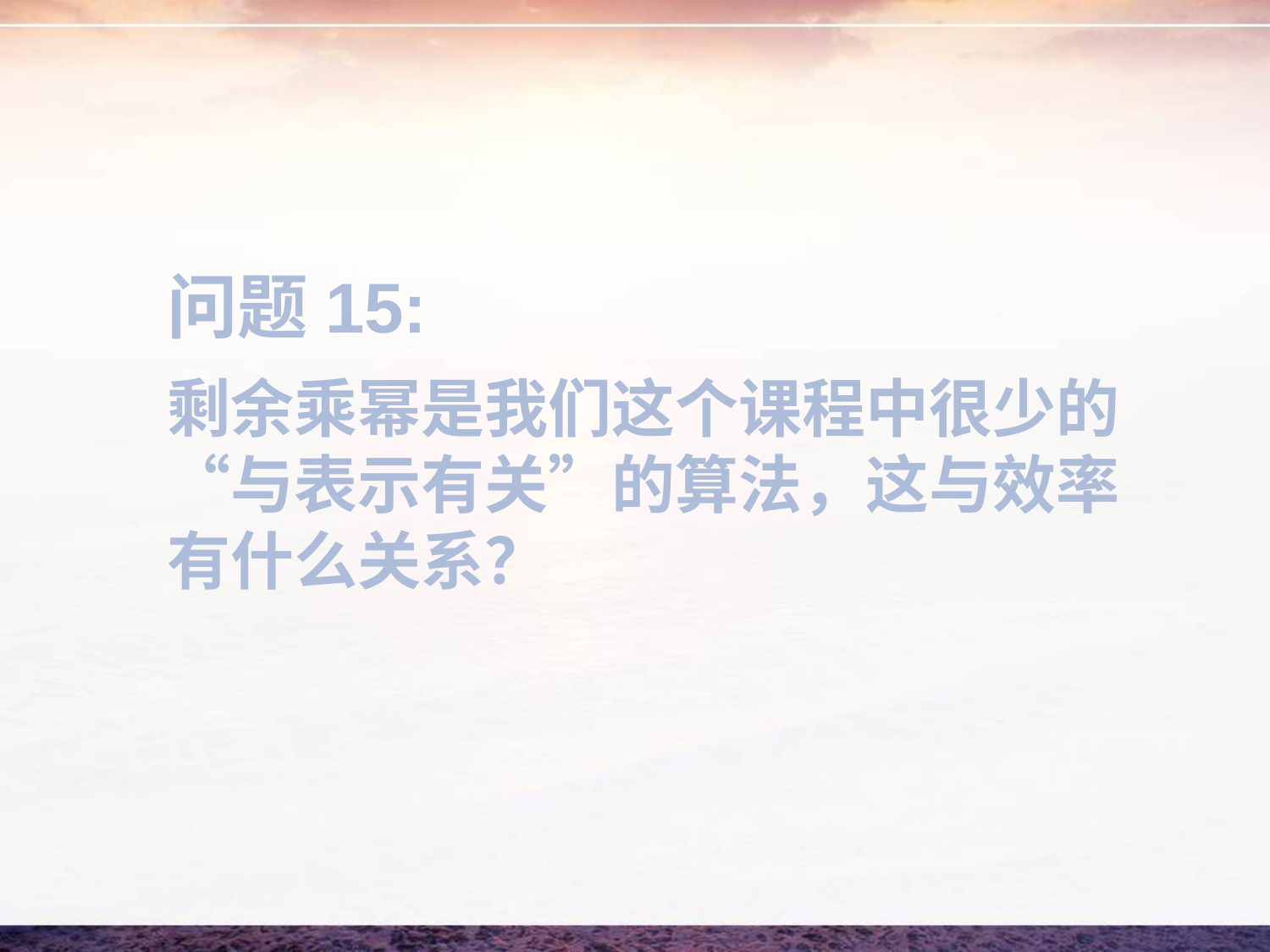

问题15:
剩余乘幂是我们这个课程中很少的“与表示有关”的算法，这与效率有什么关系？